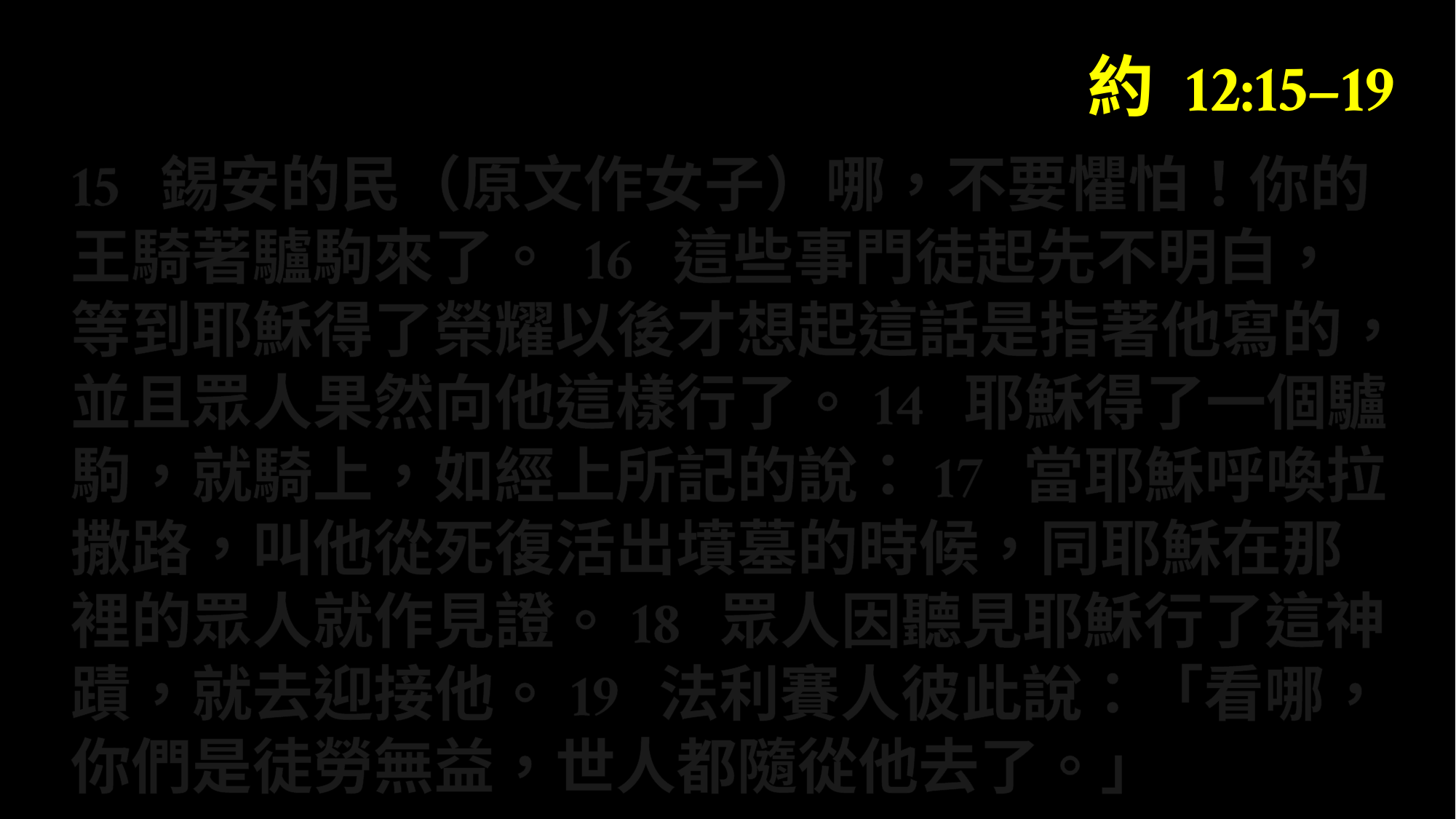

約 12:15–19
15  錫安的民（原文作女子）哪，不要懼怕！你的王騎著驢駒來了。 16  這些事門徒起先不明白，等到耶穌得了榮耀以後才想起這話是指著他寫的，並且眾人果然向他這樣行了。14  耶穌得了一個驢駒，就騎上，如經上所記的說：17  當耶穌呼喚拉撒路，叫他從死復活出墳墓的時候，同耶穌在那裡的眾人就作見證。18  眾人因聽見耶穌行了這神蹟，就去迎接他。19  法利賽人彼此說：「看哪，你們是徒勞無益，世人都隨從他去了。」
t